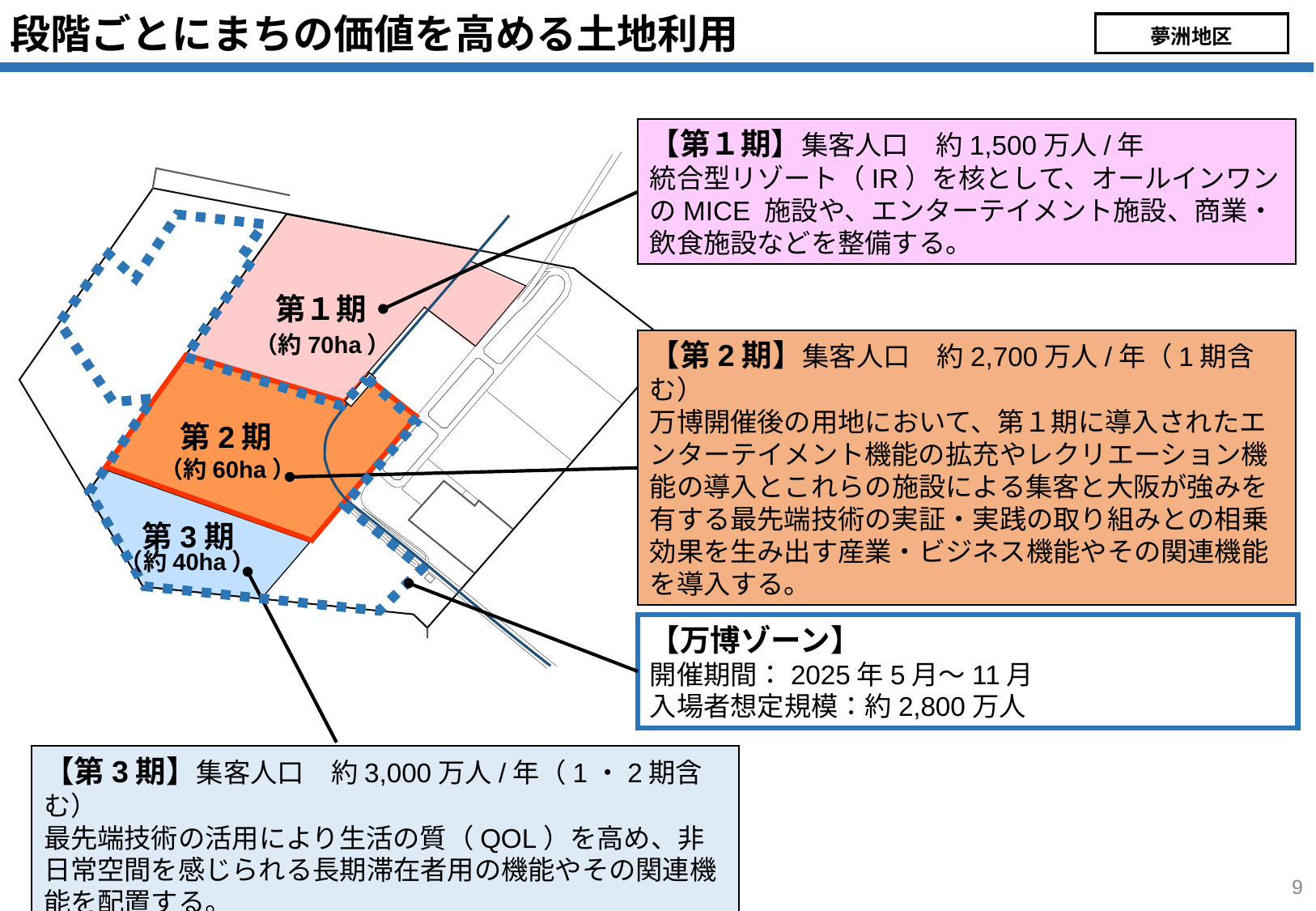

段階ごとにまちの価値を高める土地利用
夢洲地区
【第１期】集客人口　約1,500万人/年
統合型リゾート（IR）を核として、オールインワンのMICE 施設や、エンターテイメント施設、商業・飲食施設などを整備する。

第１期
（約70ha）
【第2期】集客人口　約2,700万人/年（1期含む）
万博開催後の用地において、第１期に導入されたエンターテイメント機能の拡充やレクリエーション機能の導入とこれらの施設による集客と大阪が強みを有する最先端技術の実証・実践の取り組みとの相乗効果を生み出す産業・ビジネス機能やその関連機能を導入する。
第2期
（約60ha）
第3期
（約40ha）
【万博ゾーン】
開催期間：2025年5月～11月
入場者想定規模：約2,800万人
【第3期】集客人口　約3,000万人/年（1・2期含む）
最先端技術の活用により生活の質（QOL）を高め、非日常空間を感じられる長期滞在者用の機能やその関連機能を配置する。
9